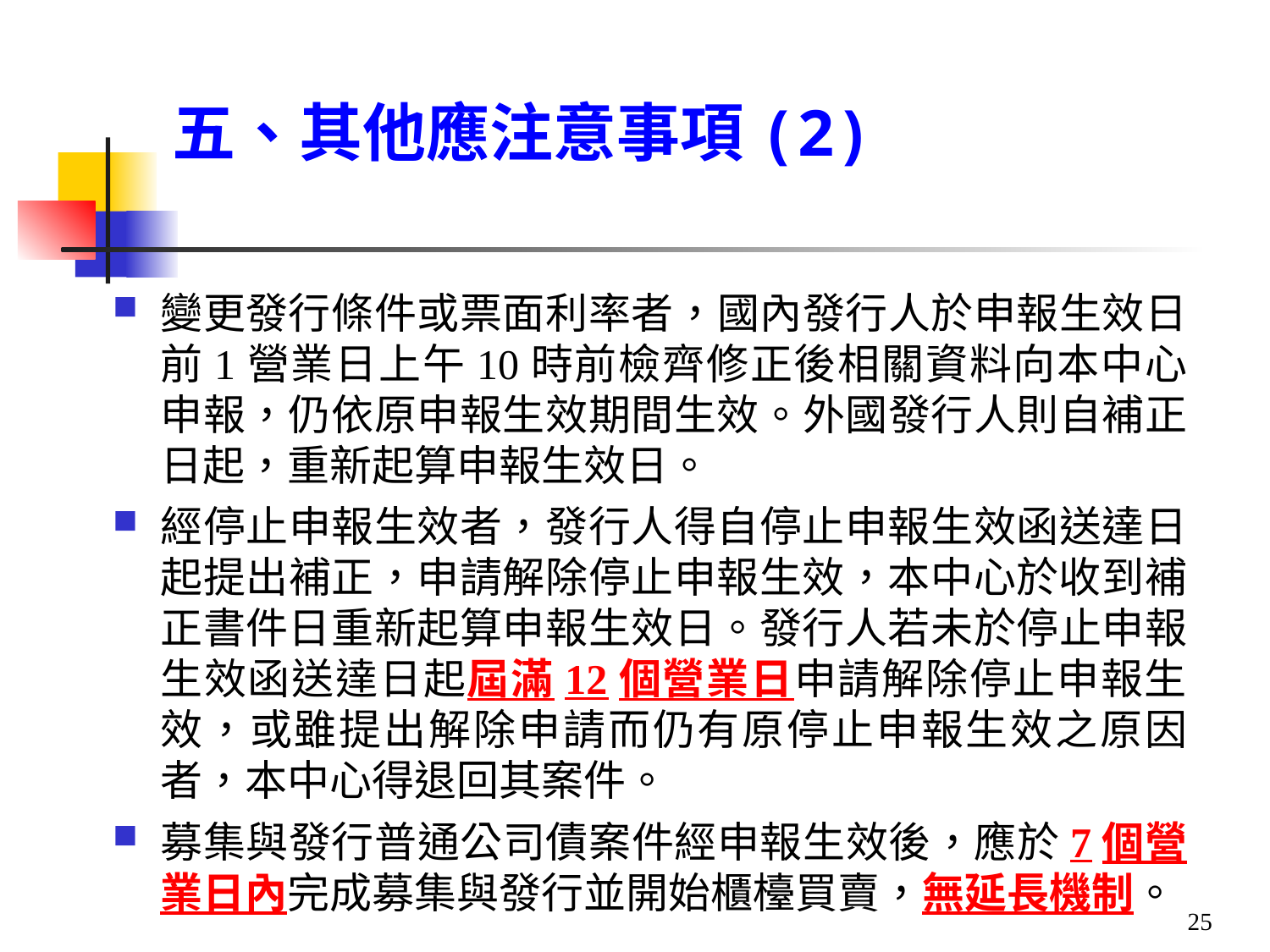

# 五、其他應注意事項(2)
變更發行條件或票面利率者，國內發行人於申報生效日前1營業日上午10時前檢齊修正後相關資料向本中心申報，仍依原申報生效期間生效。外國發行人則自補正日起，重新起算申報生效日。
經停止申報生效者，發行人得自停止申報生效函送達日起提出補正，申請解除停止申報生效，本中心於收到補正書件日重新起算申報生效日。發行人若未於停止申報生效函送達日起屆滿12個營業日申請解除停止申報生效，或雖提出解除申請而仍有原停止申報生效之原因者，本中心得退回其案件。
募集與發行普通公司債案件經申報生效後，應於7個營業日內完成募集與發行並開始櫃檯買賣，無延長機制。
25